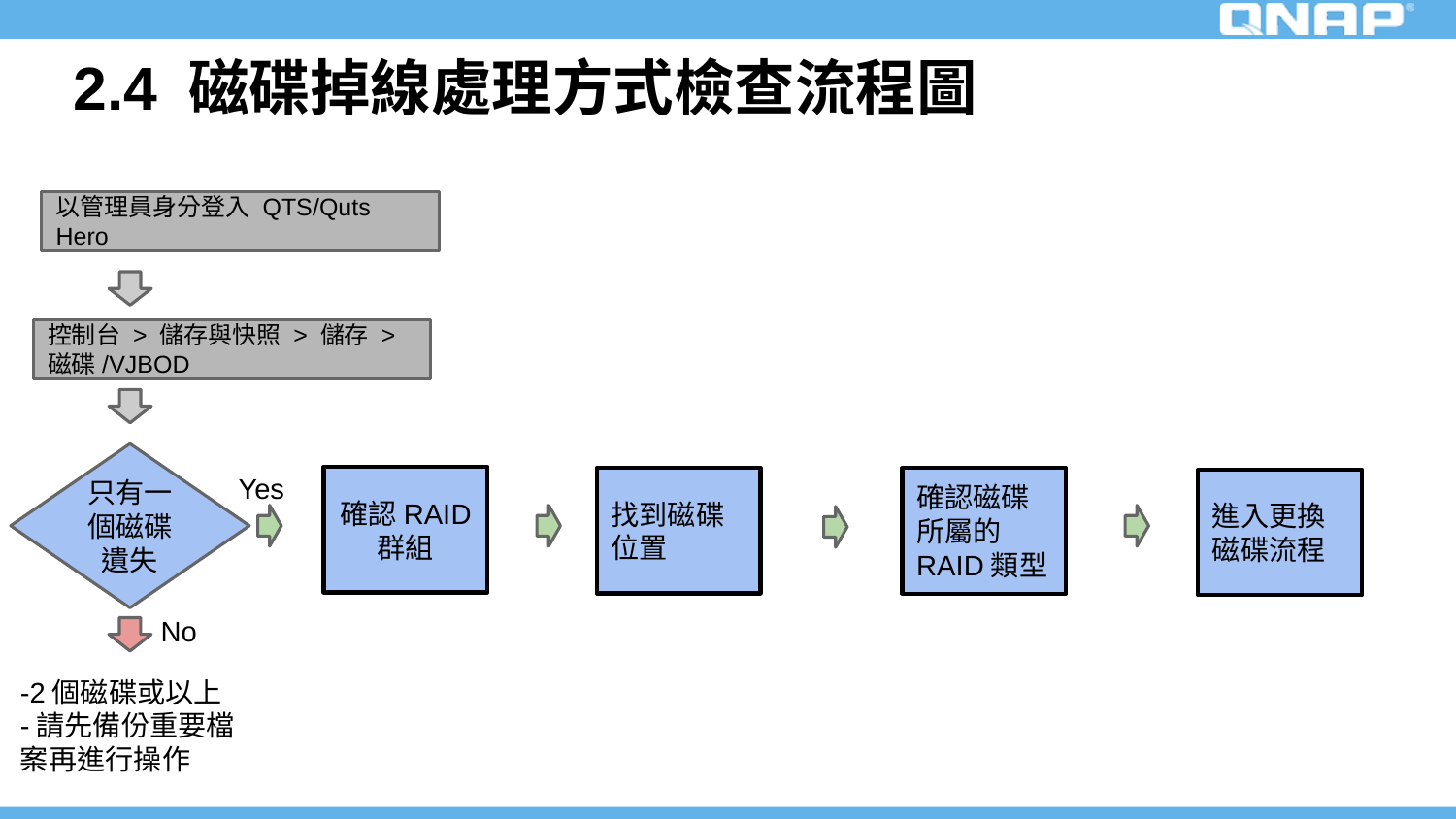

# 2.4 磁碟掉線處理方式檢查流程圖
以管理員身分登入 QTS/Quts Hero

控制台 > 儲存與快照 > 儲存 > 磁碟/VJBOD

只有一個磁碟遺失
Yes
確認RAID 群組
找到磁碟位置
確認磁碟所屬的RAID類型
進入更換磁碟流程

No

-2個磁碟或以上
-請先備份重要檔案再進行操作